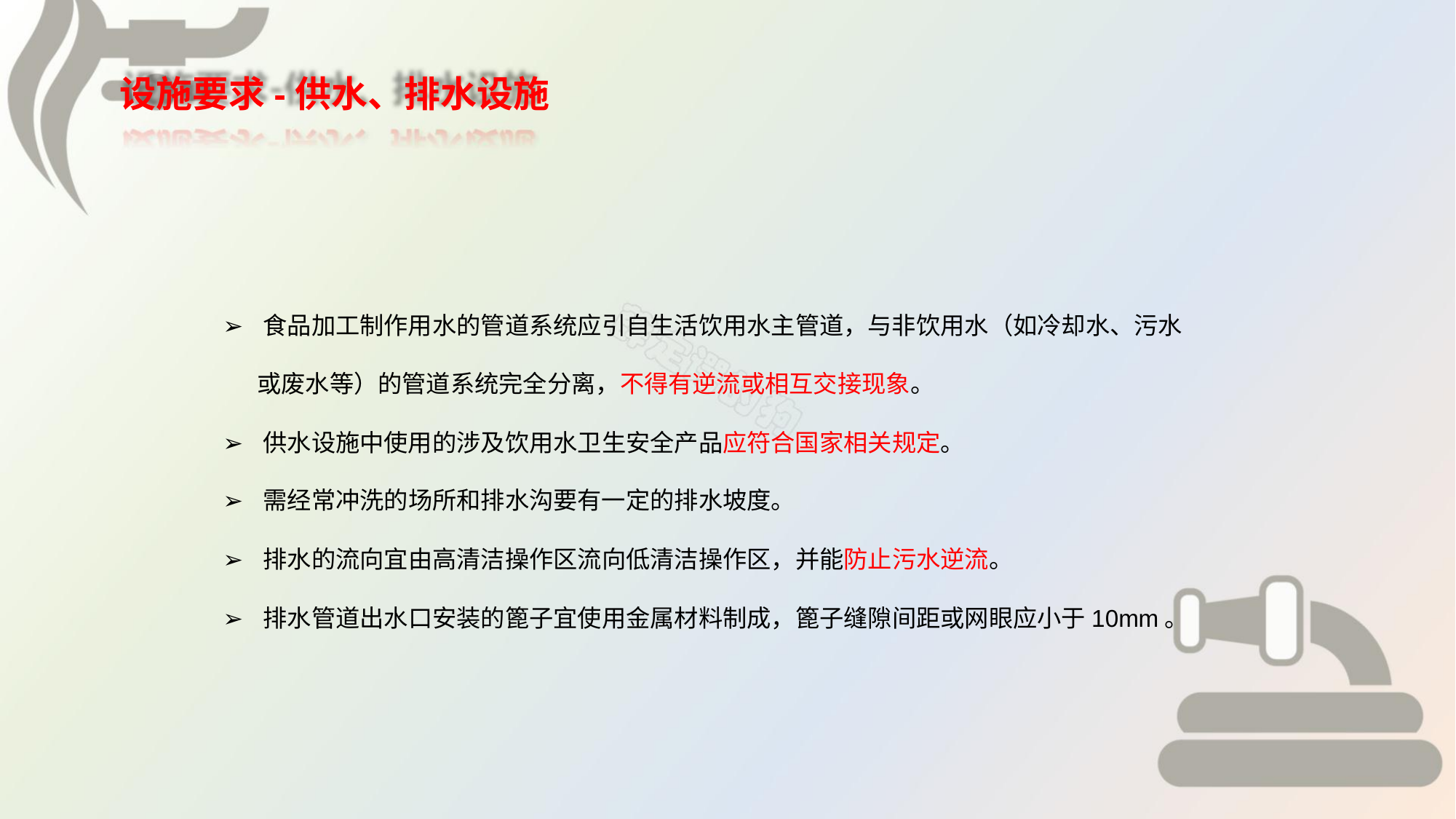

设施要求-供水、排水设施
➢ 食品加工制作用水的管道系统应引自生活饮用水主管道，与非饮用水（如冷却水、污水
或废水等）的管道系统完全分离，不得有逆流或相互交接现象。
➢ 供水设施中使用的涉及饮用水卫生安全产品应符合国家相关规定。
➢ 需经常冲洗的场所和排水沟要有一定的排水坡度。
➢ 排水的流向宜由高清洁操作区流向低清洁操作区，并能防止污水逆流。
➢ 排水管道出水口安装的篦子宜使用金属材料制成，篦子缝隙间距或网眼应小于10mm。